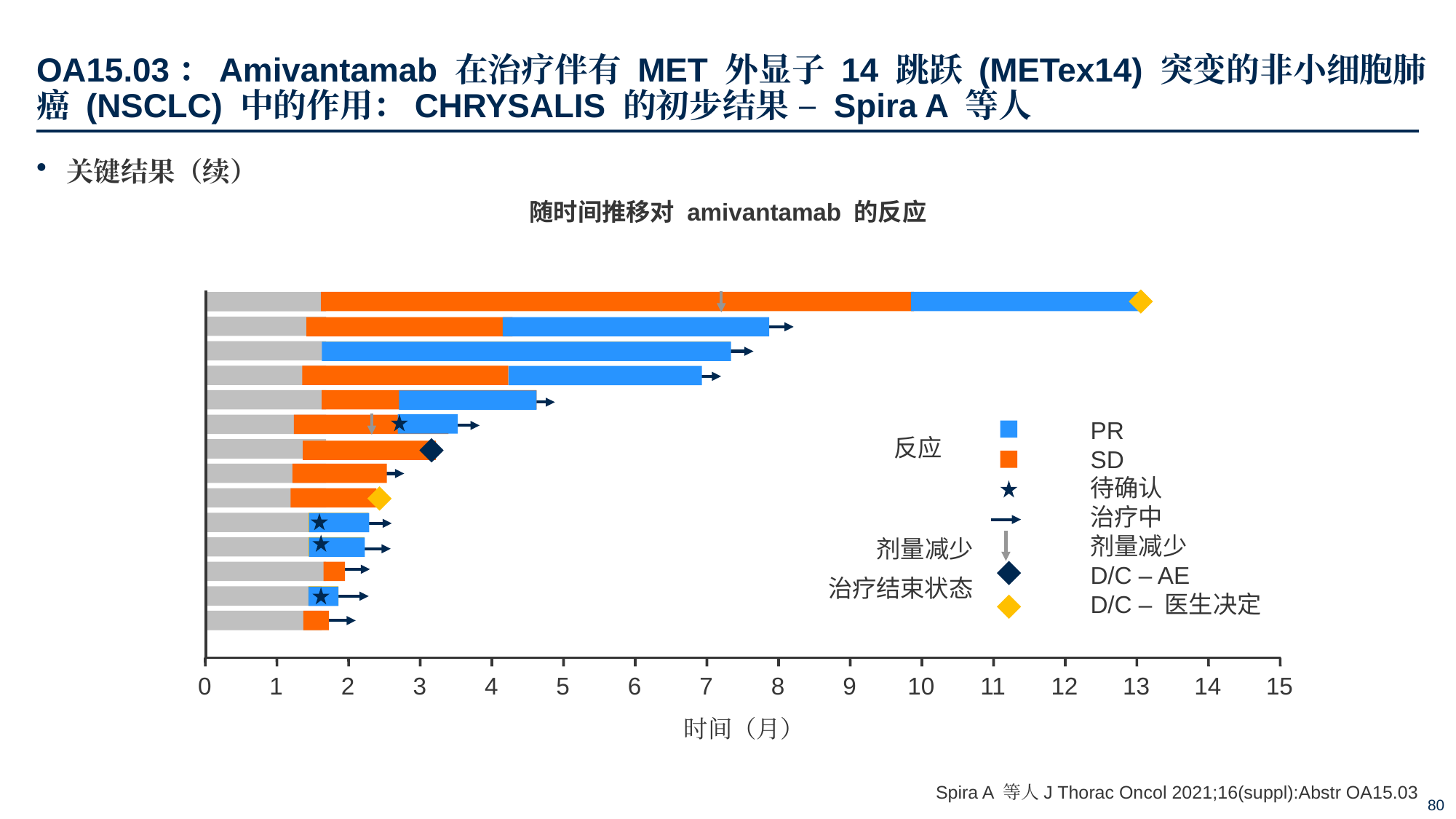

# OA15.03：Amivantamab 在治疗伴有 MET 外显子 14 跳跃 (METex14) 突变的非小细胞肺癌 (NSCLC) 中的作用：CHRYSALIS 的初步结果 – Spira A 等人
关键结果（续）
随时间推移对 amivantamab 的反应

PR
SD
待确认
治疗中
剂量减少
D/C – AE
D/C – 医生决定

反应

剂量减少

治疗结束状态

0
1
2
3
4
5
6
7
8
9
10
11
12
13
14
15
时间（月）
Spira A 等人J Thorac Oncol 2021;16(suppl):Abstr OA15.03